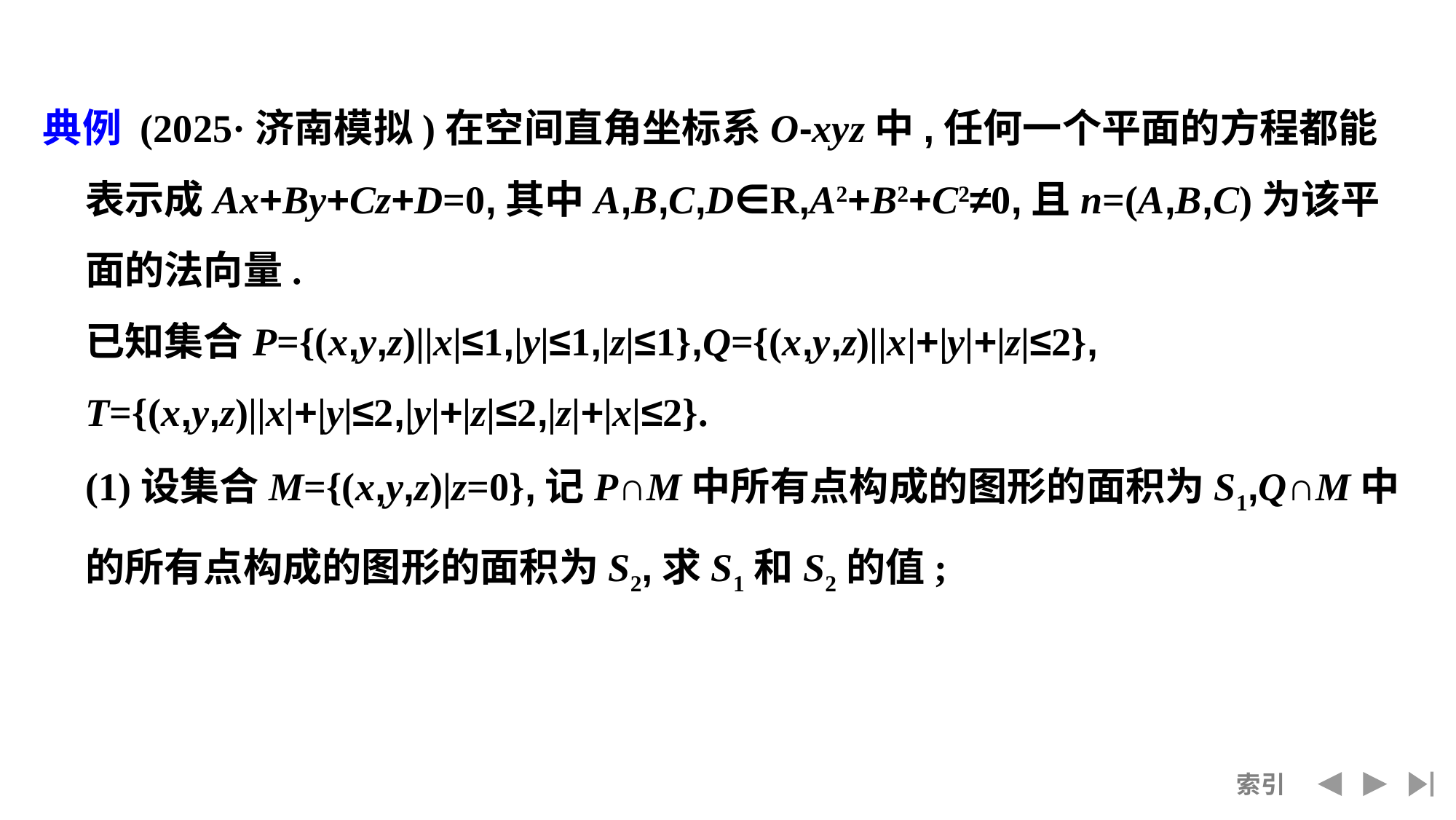

典例 (2025·济南模拟)在空间直角坐标系O-xyz中,任何一个平面的方程都能表示成Ax+By+Cz+D=0,其中A,B,C,D∈R,A2+B2+C2≠0,且n=(A,B,C)为该平面的法向量.
	已知集合P={(x,y,z)||x|≤1,|y|≤1,|z|≤1},Q={(x,y,z)||x|+|y|+|z|≤2},
	T={(x,y,z)||x|+|y|≤2,|y|+|z|≤2,|z|+|x|≤2}.
	(1)设集合M={(x,y,z)|z=0},记P∩M中所有点构成的图形的面积为S1,Q∩M中的所有点构成的图形的面积为S2,求S1和S2的值;